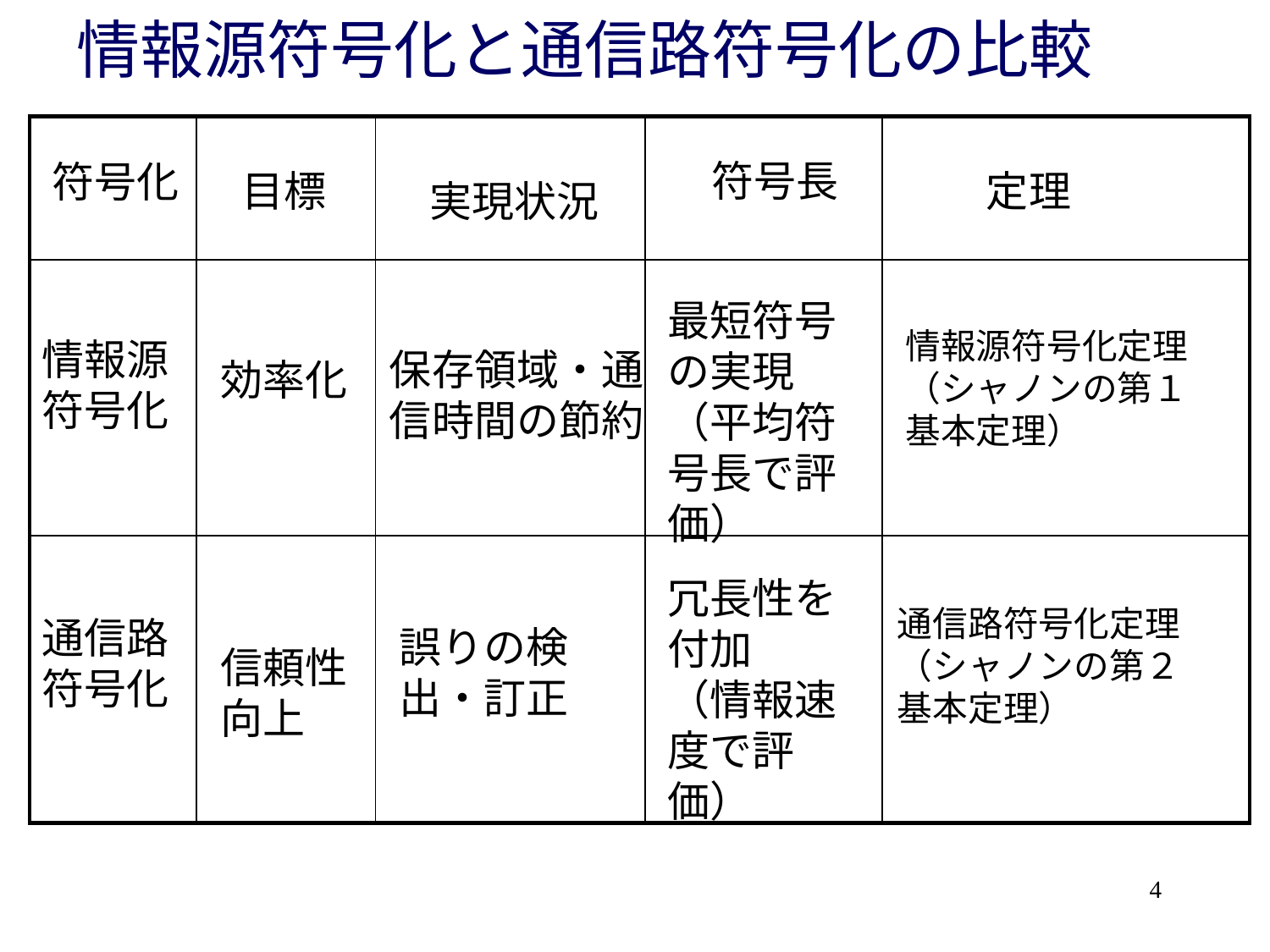

# 情報源符号化と通信路符号化の比較
|  |  |  |  |  |
| --- | --- | --- | --- | --- |
|  |  |  |  |  |
|  |  |  |  |  |
符号長
符号化
目標
定理
実現状況
最短符号の実現
（平均符号長で評価）
情報源符号化定理
（シャノンの第１基本定理）
情報源符号化
保存領域・通信時間の節約
効率化
冗長性を付加
（情報速度で評価）
通信路符号化定理
（シャノンの第２基本定理）
通信路符号化
誤りの検出・訂正
信頼性
向上
4